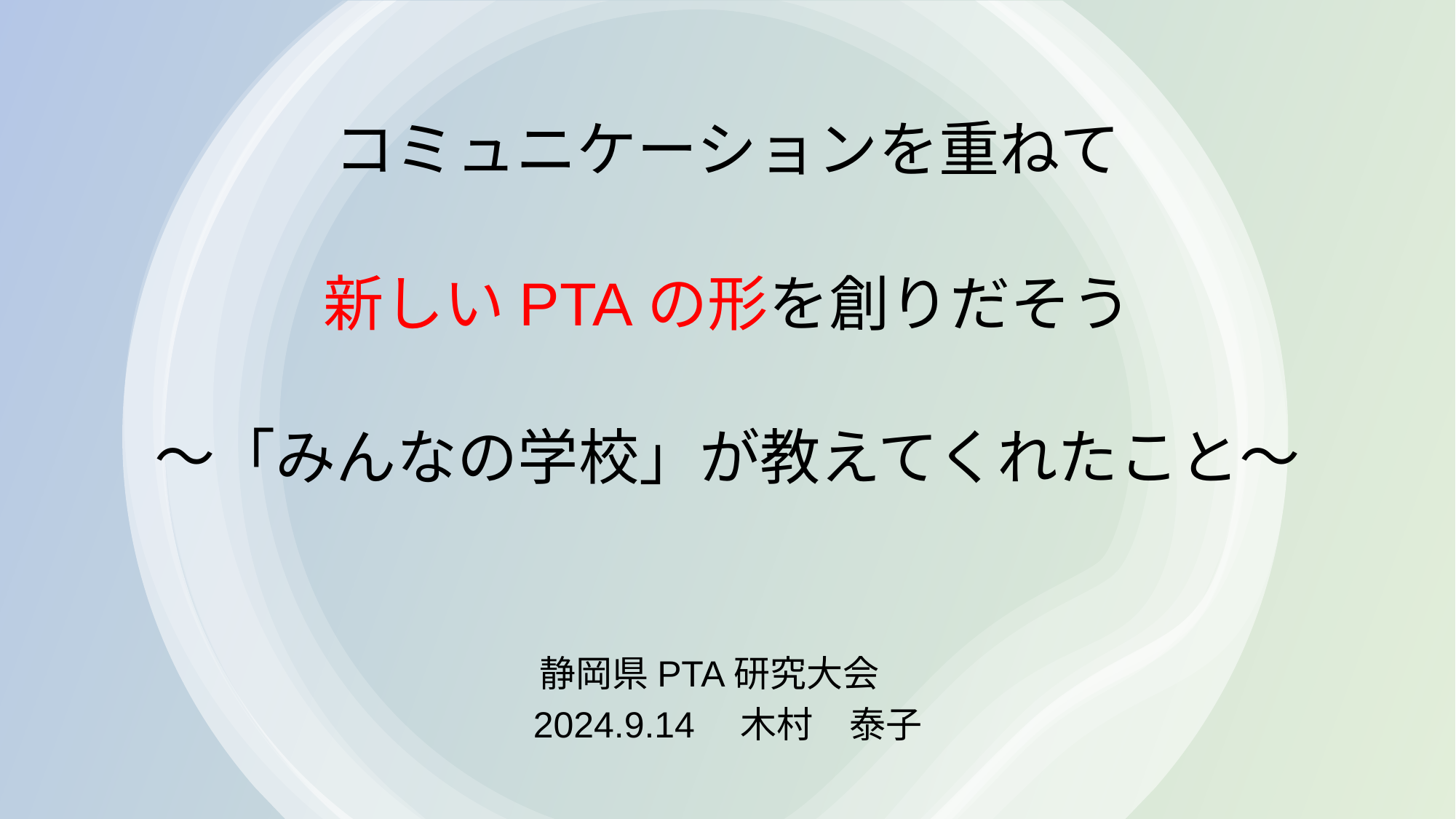

コミュニケーションを重ねて

新しいPTAの形を創りだそう

～「みんなの学校」が教えてくれたこと～

静岡県PTA研究大会
2024.9.14　木村　泰子